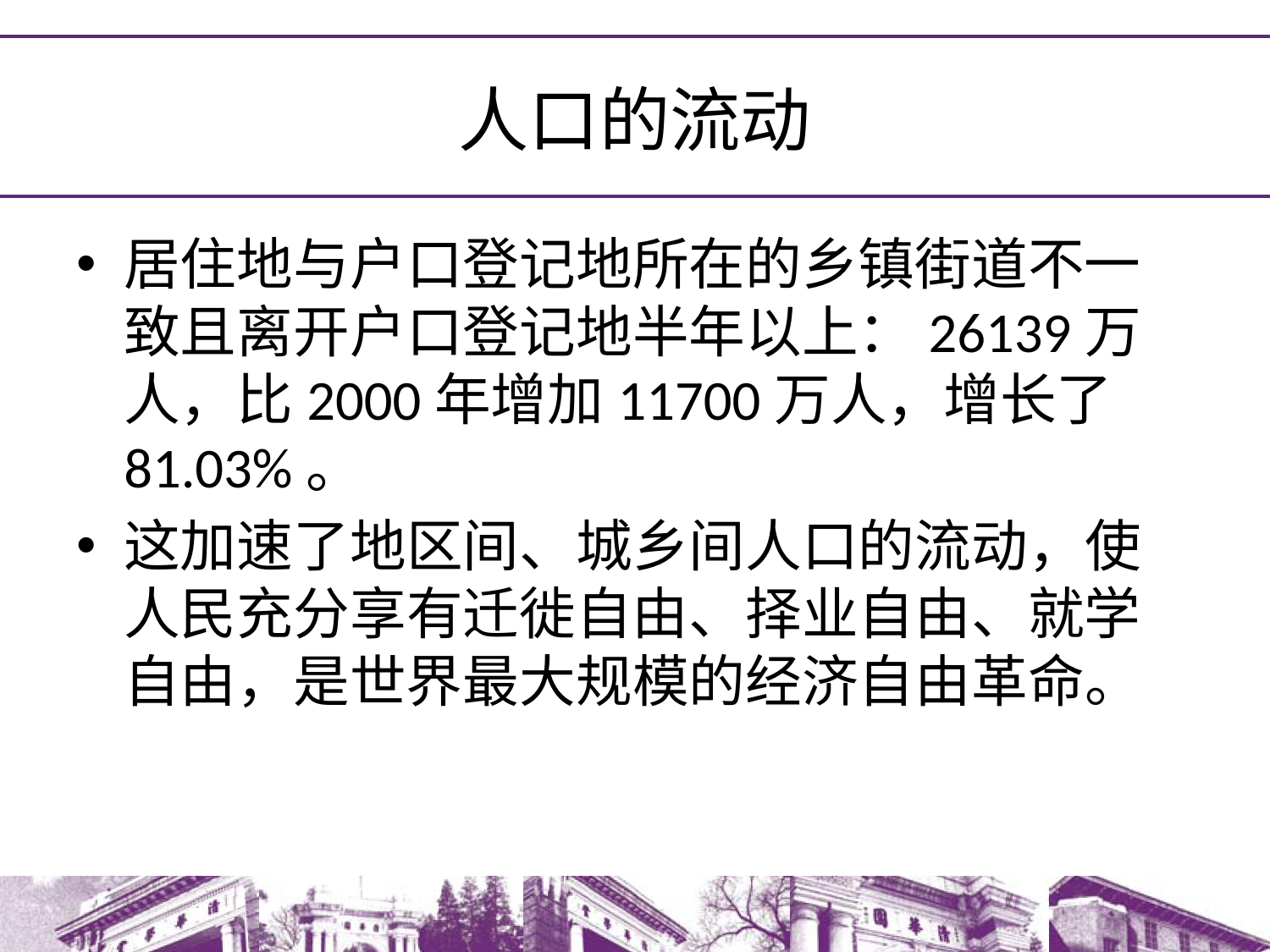

# 人口的流动
居住地与户口登记地所在的乡镇街道不一致且离开户口登记地半年以上：26139万人，比2000年增加11700万人，增长了81.03%。
这加速了地区间、城乡间人口的流动，使人民充分享有迁徙自由、择业自由、就学自由，是世界最大规模的经济自由革命。